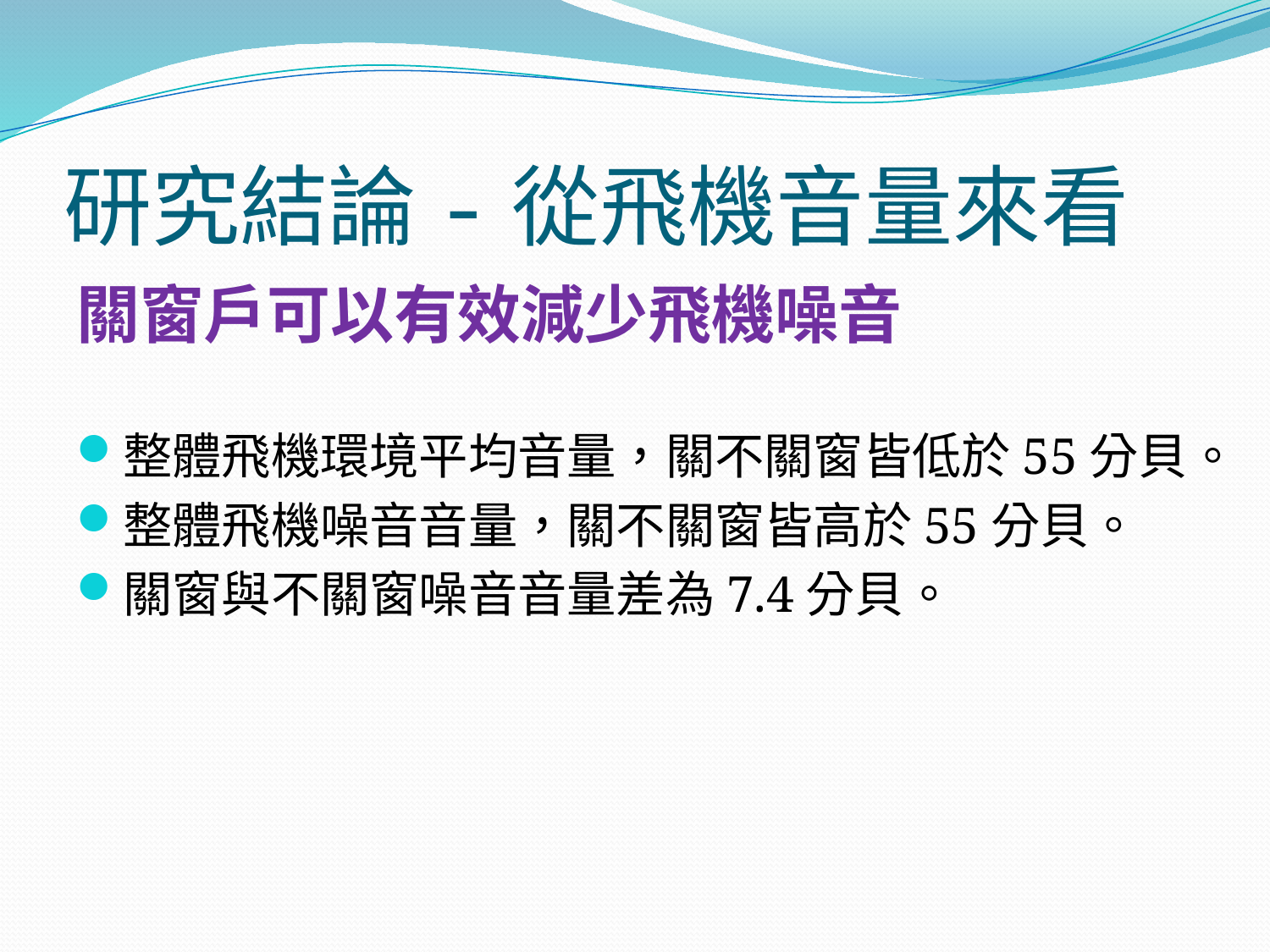

# 研究結論-從飛機音量來看
關窗戶可以有效減少飛機噪音

整體飛機環境平均音量，關不關窗皆低於55分貝。
整體飛機噪音音量，關不關窗皆高於55分貝。
關窗與不關窗噪音音量差為7.4分貝。